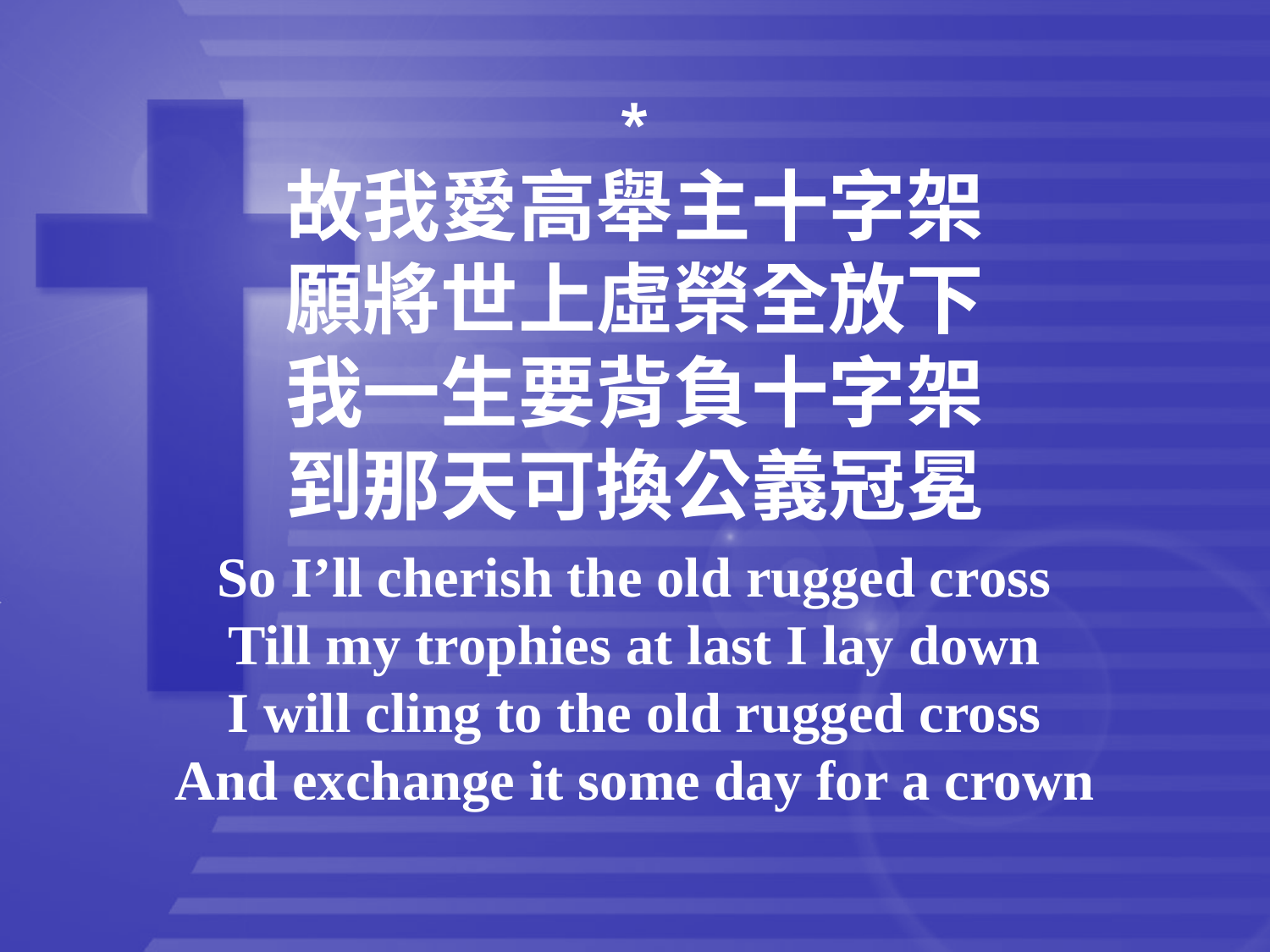

*
故我愛高舉主十字架
願將世上虛榮全放下
我一生要背負十字架
到那天可換公義冠冕
So I’ll cherish the old rugged cross
Till my trophies at last I lay down
I will cling to the old rugged cross
And exchange it some day for a crown